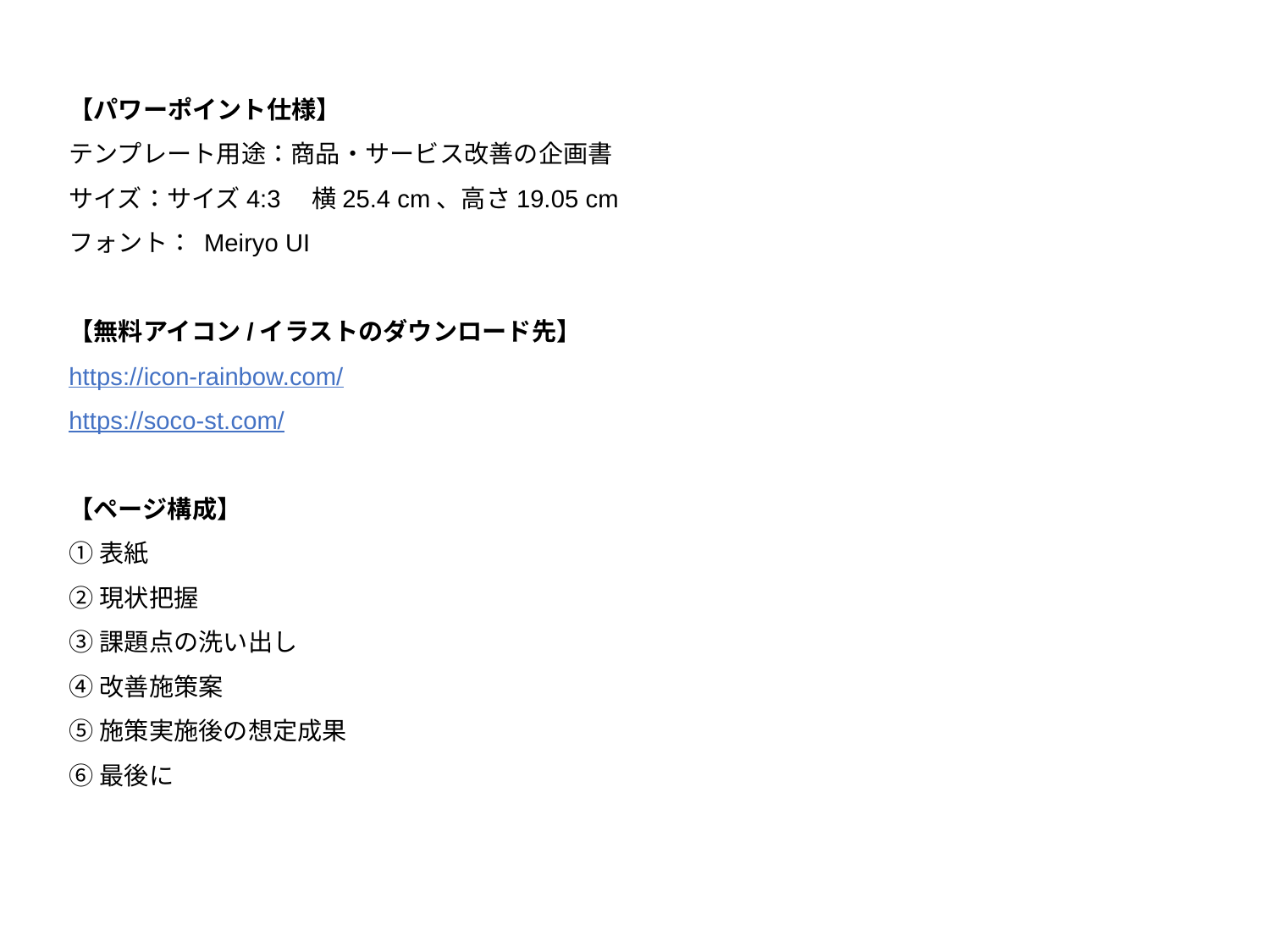

【パワーポイント仕様】
テンプレート用途：商品・サービス改善の企画書
サイズ：サイズ4:3　横25.4 cm、高さ19.05 cm
フォント： Meiryo UI

【無料アイコン/イラストのダウンロード先】
https://icon-rainbow.com/
https://soco-st.com/

【ページ構成】
①表紙
②現状把握
③課題点の洗い出し
④改善施策案
⑤施策実施後の想定成果
⑥最後に